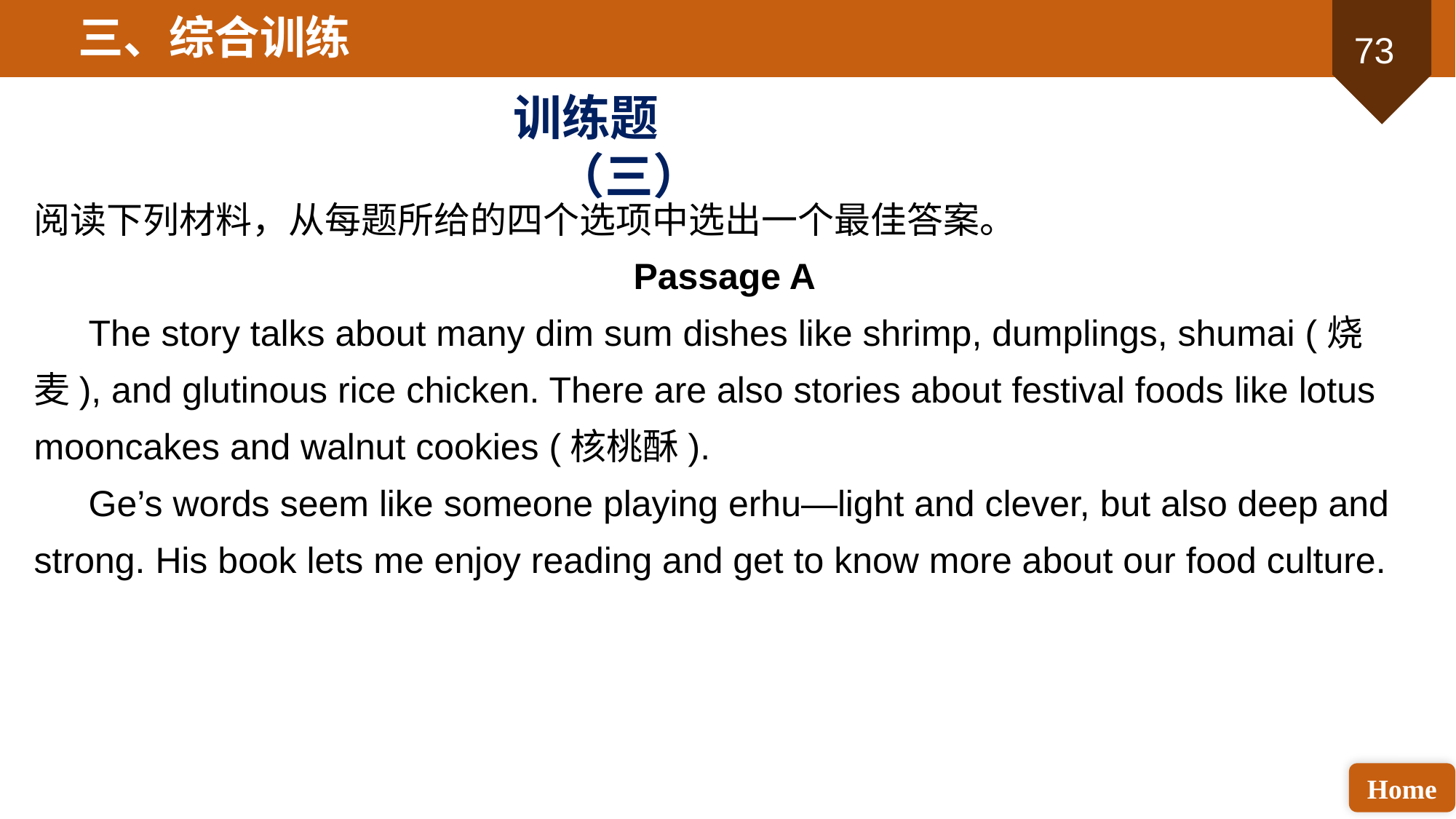

三、综合训练
训练题（三）
阅读下列材料，从每题所给的四个选项中选出一个最佳答案。
Passage A
The story talks about many dim sum dishes like shrimp, dumplings, shumai (烧麦), and glutinous rice chicken. There are also stories about festival foods like lotus mooncakes and walnut cookies (核桃酥).
Ge’s words seem like someone playing erhu—light and clever, but also deep and strong. His book lets me enjoy reading and get to know more about our food culture.